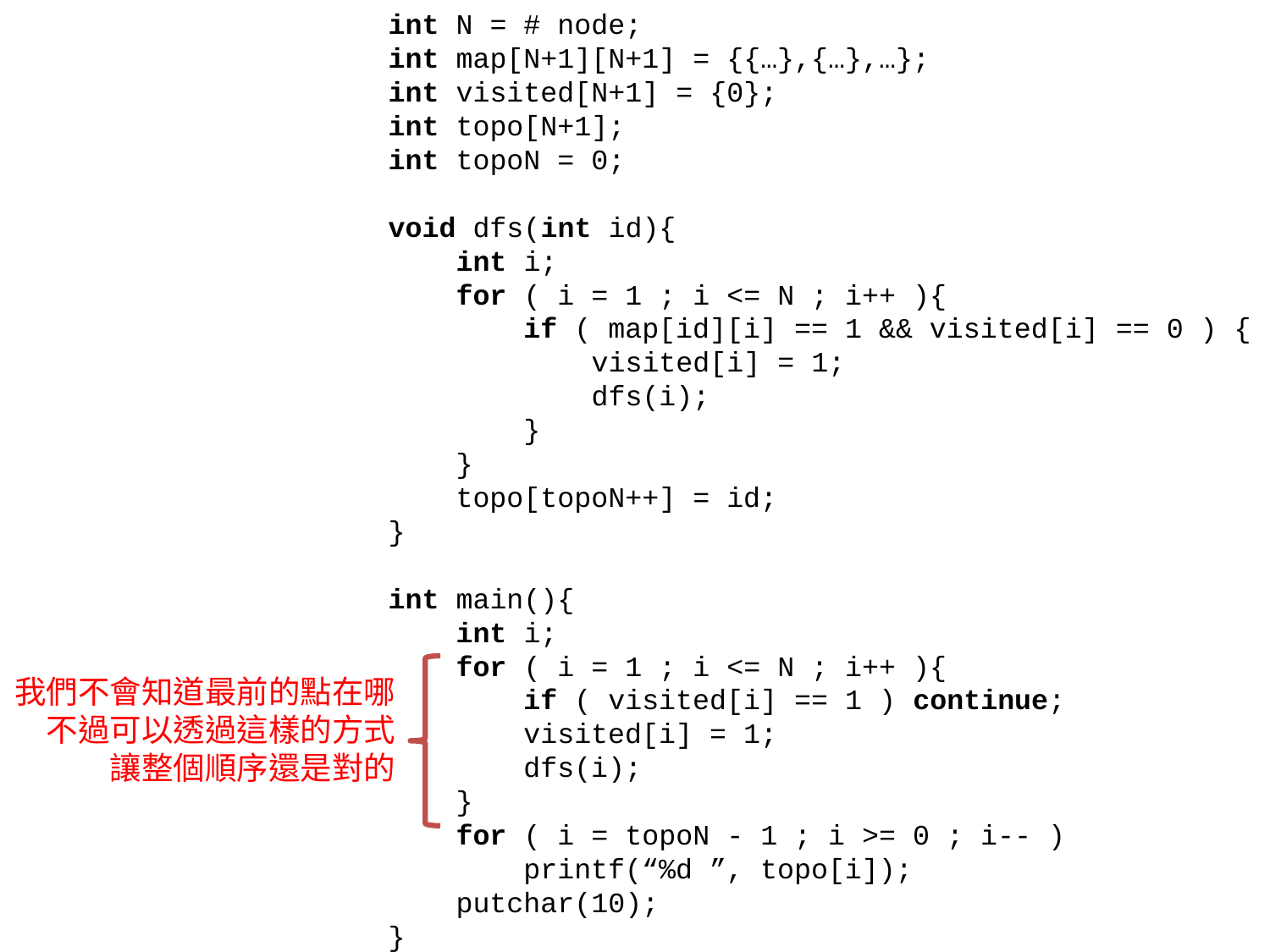

int N = # node;
int map[N+1][N+1] = {{…},{…},…};
int visited[N+1] = {0};
int topo[N+1];
int topoN = 0;

void dfs(int id){
    int i;
    for ( i = 1 ; i <= N ; i++ ){
        if ( map[id][i] == 1 && visited[i] == 0 ) {
            visited[i] = 1;
            dfs(i);
        }
    }
    topo[topoN++] = id;
}

int main(){
    int i;
    for ( i = 1 ; i <= N ; i++ ){
        if ( visited[i] == 1 ) continue;
        visited[i] = 1;
        dfs(i);
    }
    for ( i = topoN - 1 ; i >= 0 ; i-- )
        printf(“%d ”, topo[i]);
    putchar(10);
}

我們不會知道最前的點在哪
不過可以透過這樣的方式
讓整個順序還是對的